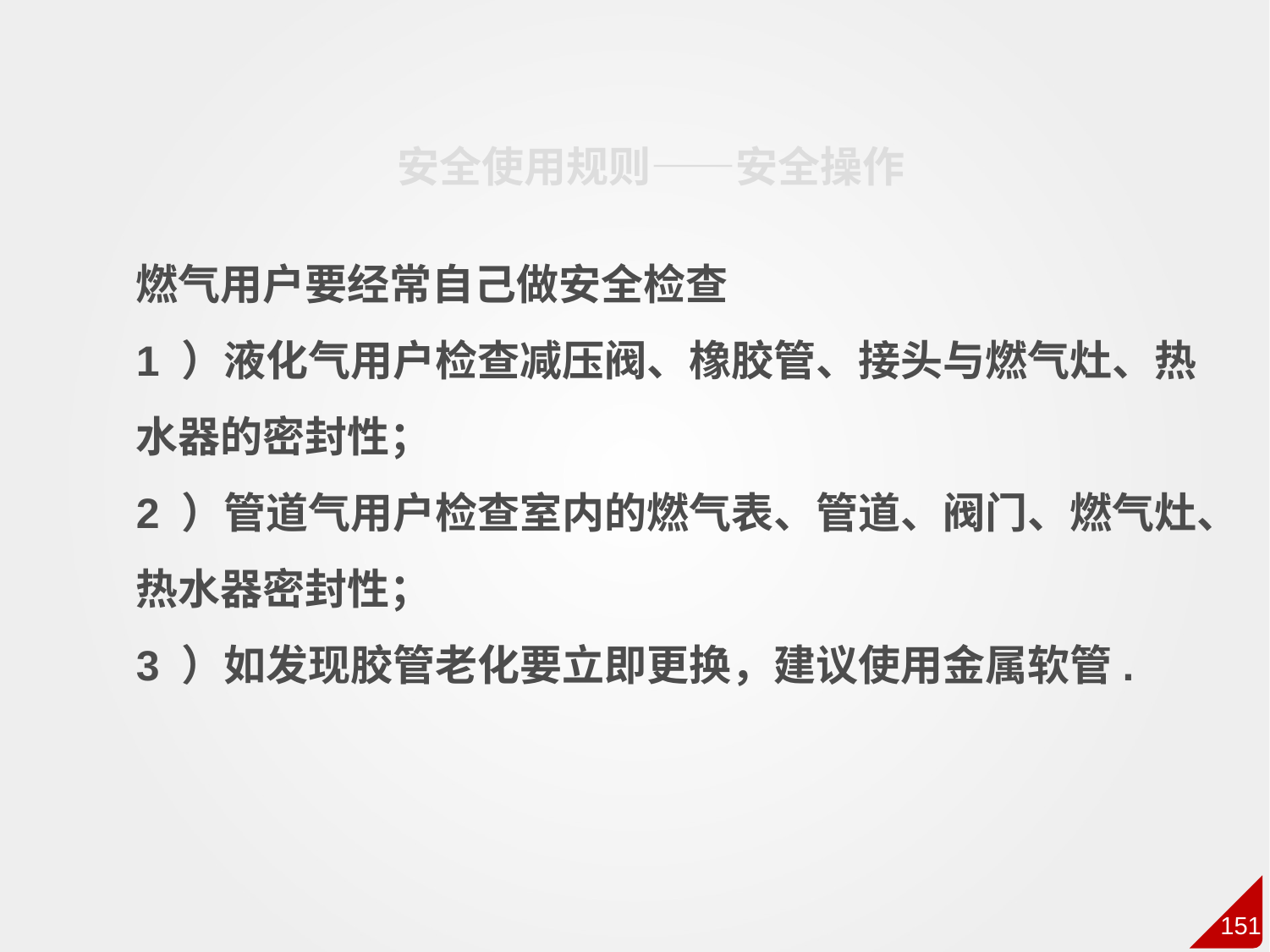

安全使用规则——安全操作
燃气用户要经常自己做安全检查
1 ）液化气用户检查减压阀、橡胶管、接头与燃气灶、热水器的密封性；
2 ）管道气用户检查室内的燃气表、管道、阀门、燃气灶、热水器密封性；
3 ）如发现胶管老化要立即更换，建议使用金属软管.